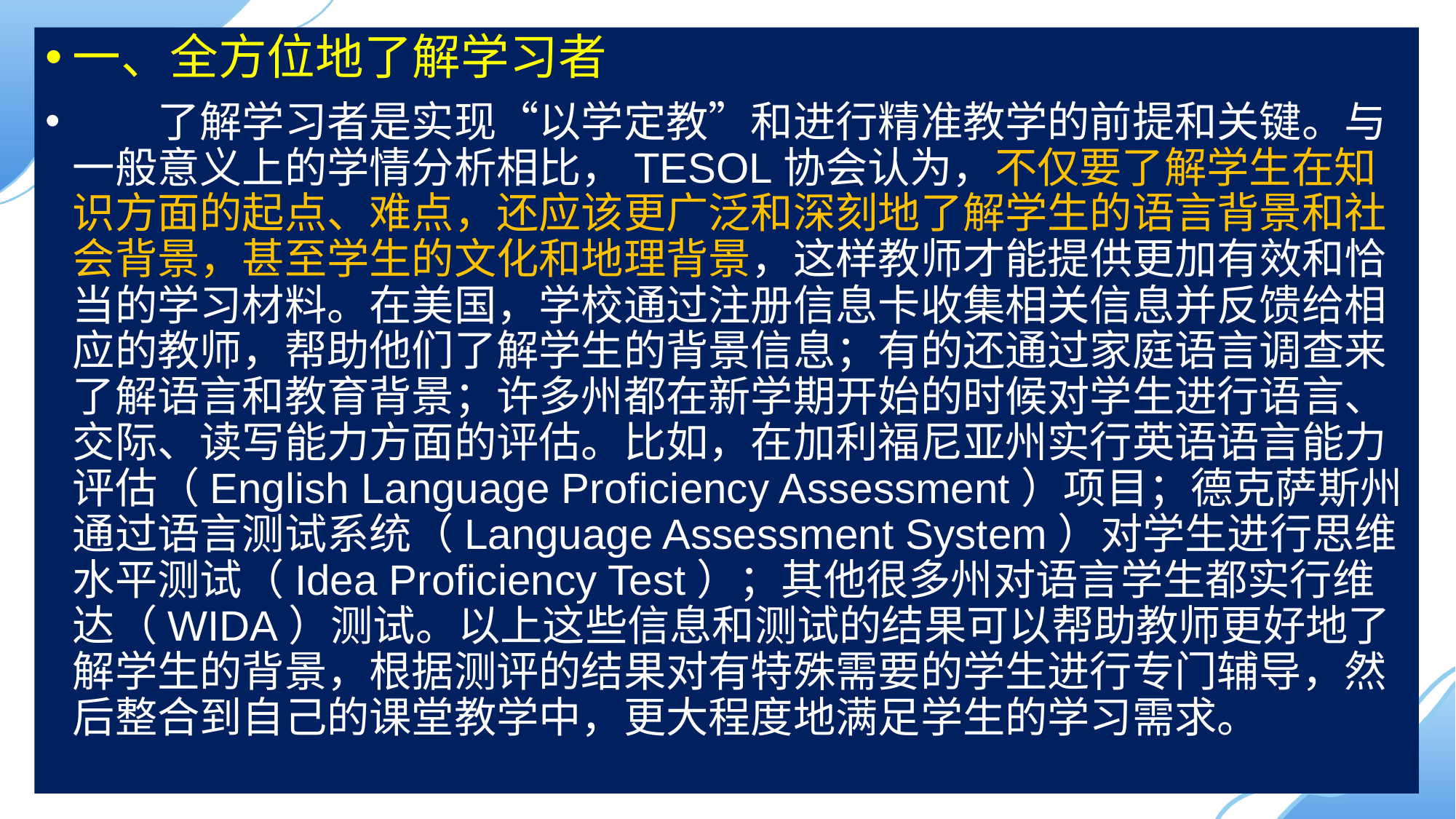

一、全方位地了解学习者
　　了解学习者是实现“以学定教”和进行精准教学的前提和关键。与一般意义上的学情分析相比，TESOL协会认为，不仅要了解学生在知识方面的起点、难点，还应该更广泛和深刻地了解学生的语言背景和社会背景，甚至学生的文化和地理背景，这样教师才能提供更加有效和恰当的学习材料。在美国，学校通过注册信息卡收集相关信息并反馈给相应的教师，帮助他们了解学生的背景信息；有的还通过家庭语言调查来了解语言和教育背景；许多州都在新学期开始的时候对学生进行语言、交际、读写能力方面的评估。比如，在加利福尼亚州实行英语语言能力评估（English Language Proficiency Assessment）项目；德克萨斯州通过语言测试系统（Language Assessment System）对学生进行思维水平测试（Idea Proficiency Test）；其他很多州对语言学生都实行维达（WIDA）测试。以上这些信息和测试的结果可以帮助教师更好地了解学生的背景，根据测评的结果对有特殊需要的学生进行专门辅导，然后整合到自己的课堂教学中，更大程度地满足学生的学习需求。